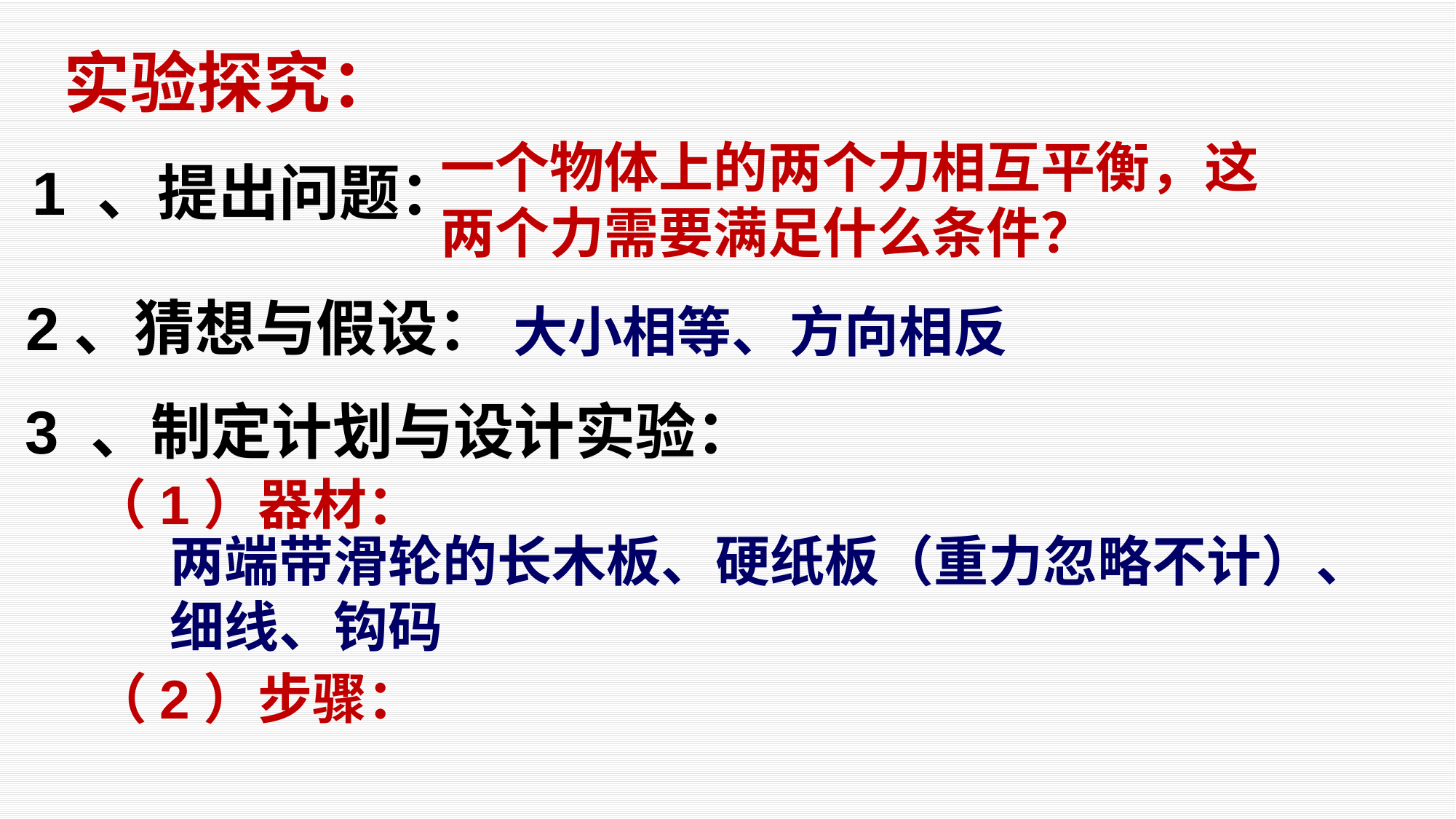

实验探究：
一个物体上的两个力相互平衡，这两个力需要满足什么条件？
1 、提出问题：
2、猜想与假设：
大小相等、
方向相反
3 、制定计划与设计实验：
（1）器材：
两端带滑轮的长木板、硬纸板（重力忽略不计）、细线、钩码
（2）步骤：